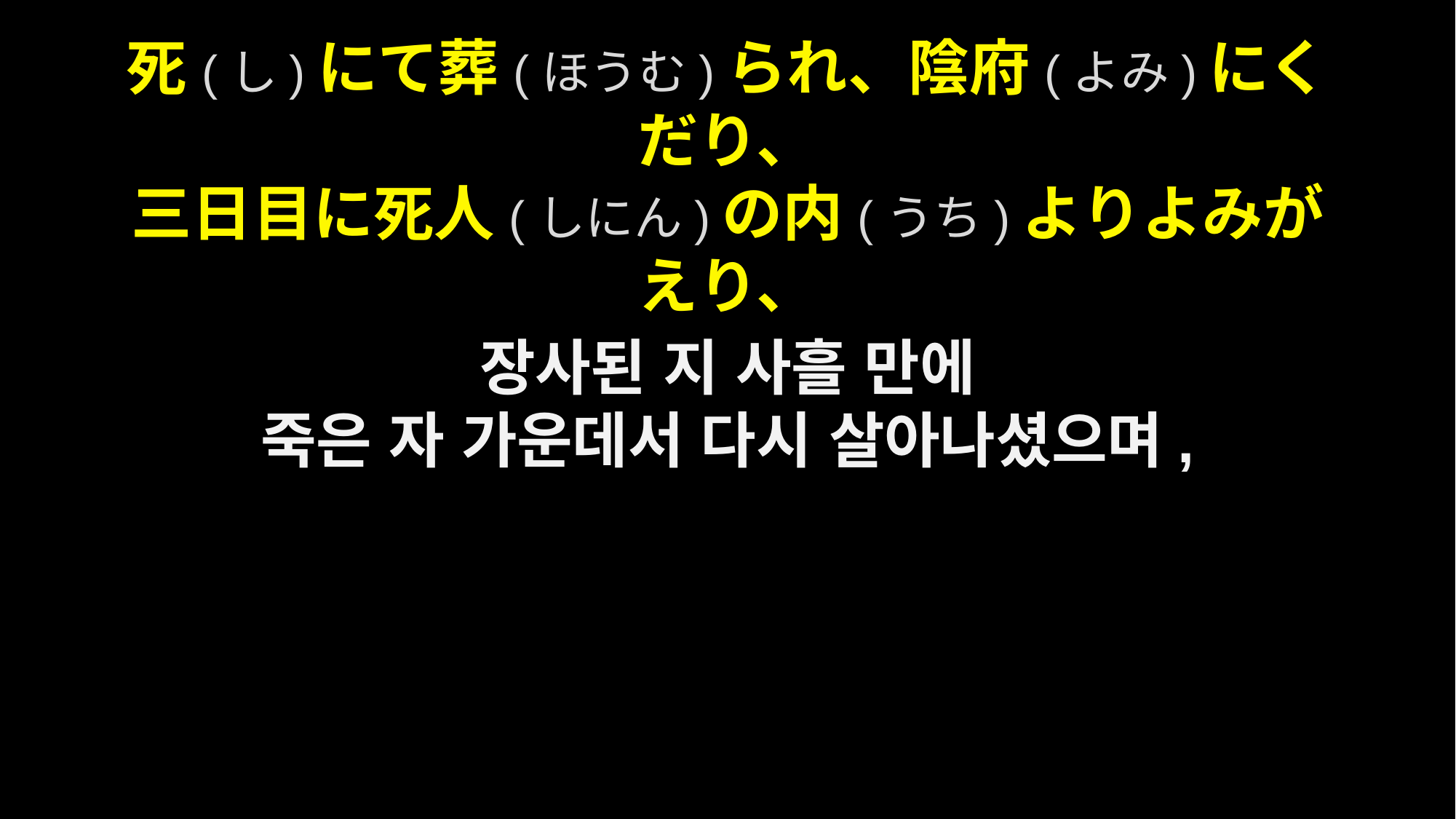

死(し)にて葬(ほうむ)られ、陰府(よみ)にくだり、
三日目に死人(しにん)の内(うち)よりよみがえり、
장사된 지 사흘 만에
죽은 자 가운데서 다시 살아나셨으며,